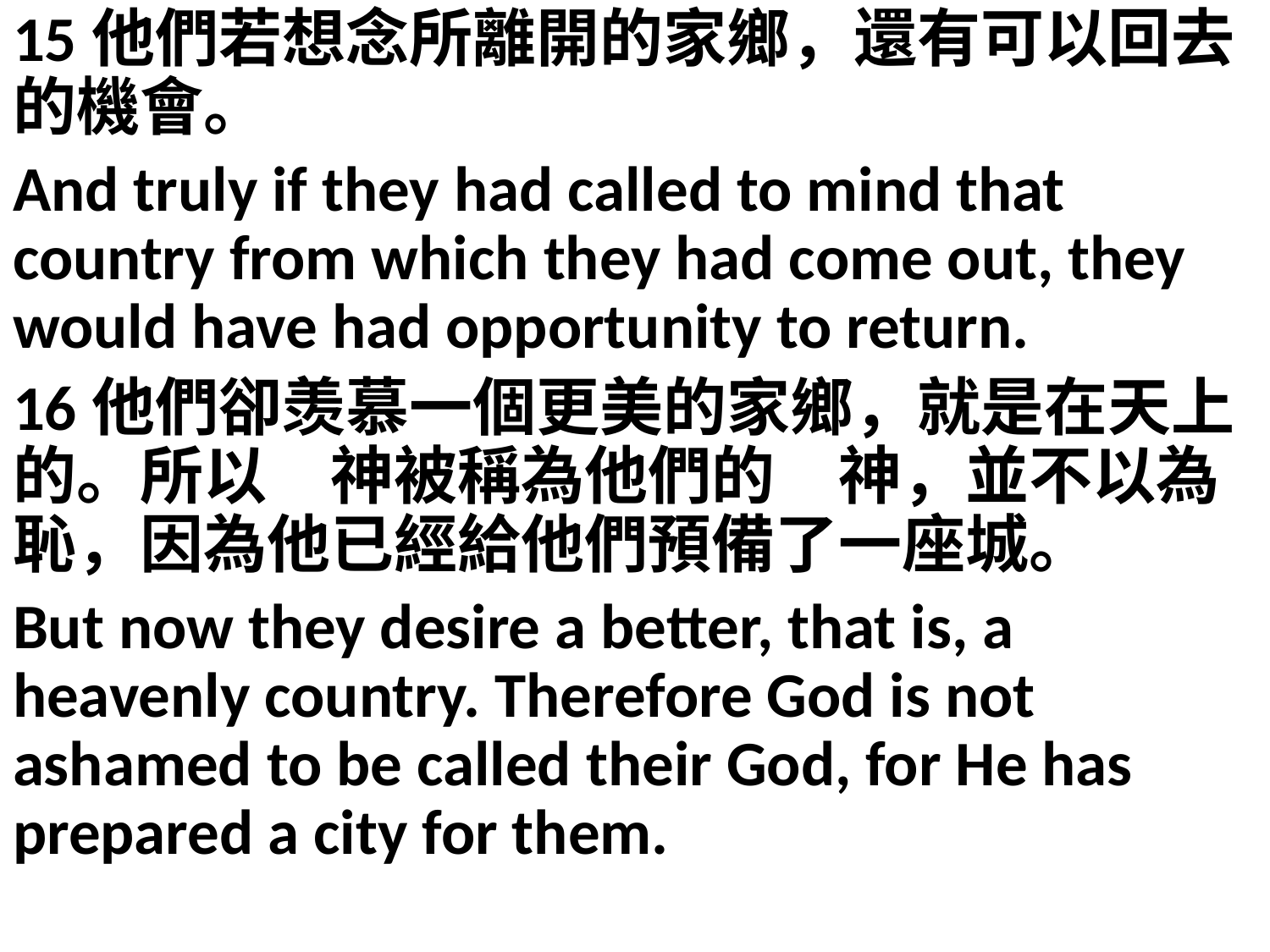

15他們若想念所離開的家鄉，還有可以回去的機會。
And truly if they had called to mind that country from which they had come out, they would have had opportunity to return.
16他們卻羡慕一個更美的家鄉，就是在天上的。所以　神被稱為他們的　神，並不以為恥，因為他已經給他們預備了一座城。
But now they desire a better, that is, a heavenly country. Therefore God is not ashamed to be called their God, for He has prepared a city for them.